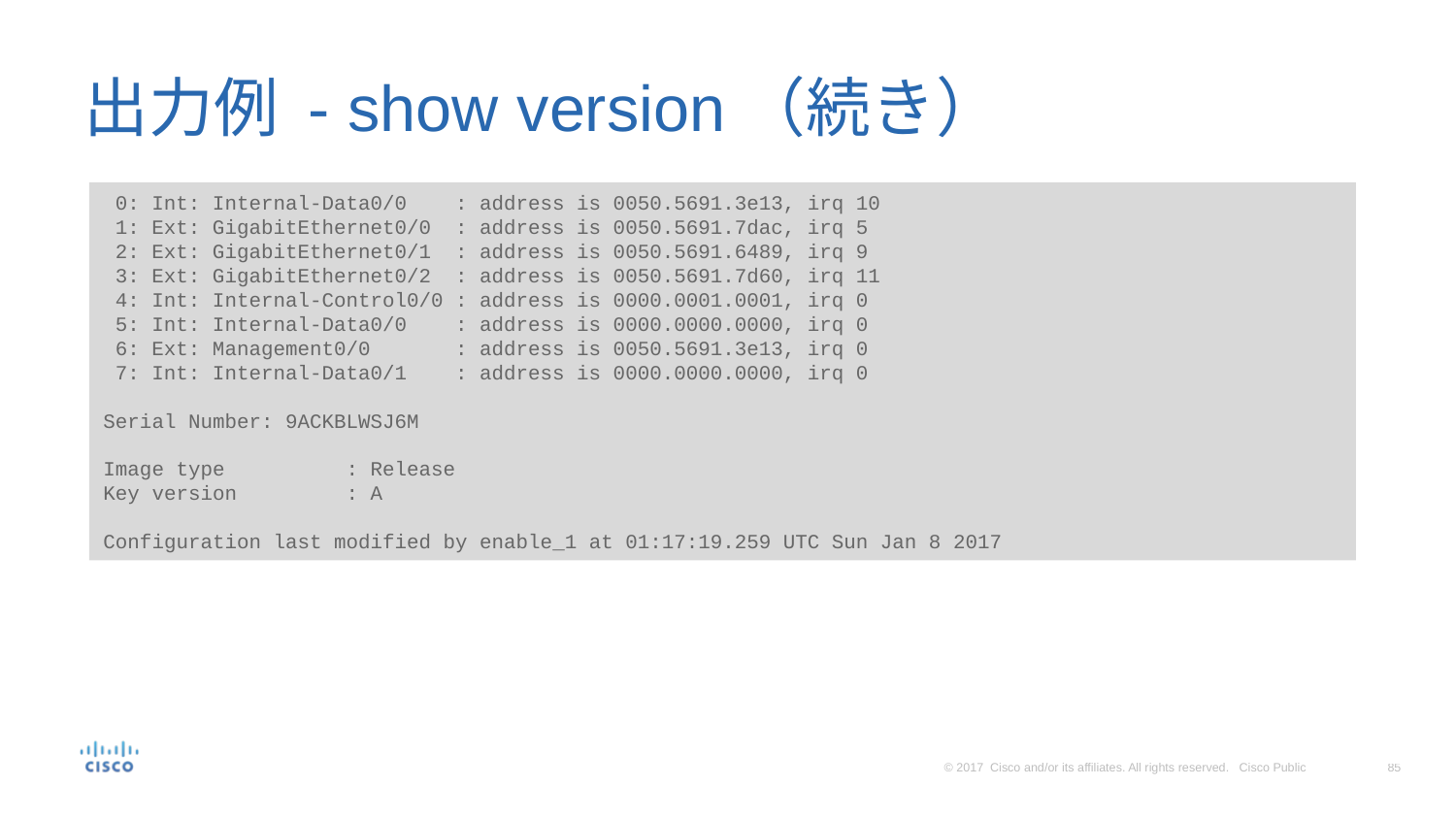

# 出力例 - show version（続き）
 0: Int: Internal-Data0/0    : address is 0050.5691.3e13, irq 10
 1: Ext: GigabitEthernet0/0  : address is 0050.5691.7dac, irq 5
 2: Ext: GigabitEthernet0/1  : address is 0050.5691.6489, irq 9
 3: Ext: GigabitEthernet0/2  : address is 0050.5691.7d60, irq 11
 4: Int: Internal-Control0/0 : address is 0000.0001.0001, irq 0
 5: Int: Internal-Data0/0    : address is 0000.0000.0000, irq 0
 6: Ext: Management0/0       : address is 0050.5691.3e13, irq 0
 7: Int: Internal-Data0/1    : address is 0000.0000.0000, irq 0

Serial Number: 9ACKBLWSJ6M

Image type          : Release
Key version         : A

Configuration last modified by enable_1 at 01:17:19.259 UTC Sun Jan 8 2017